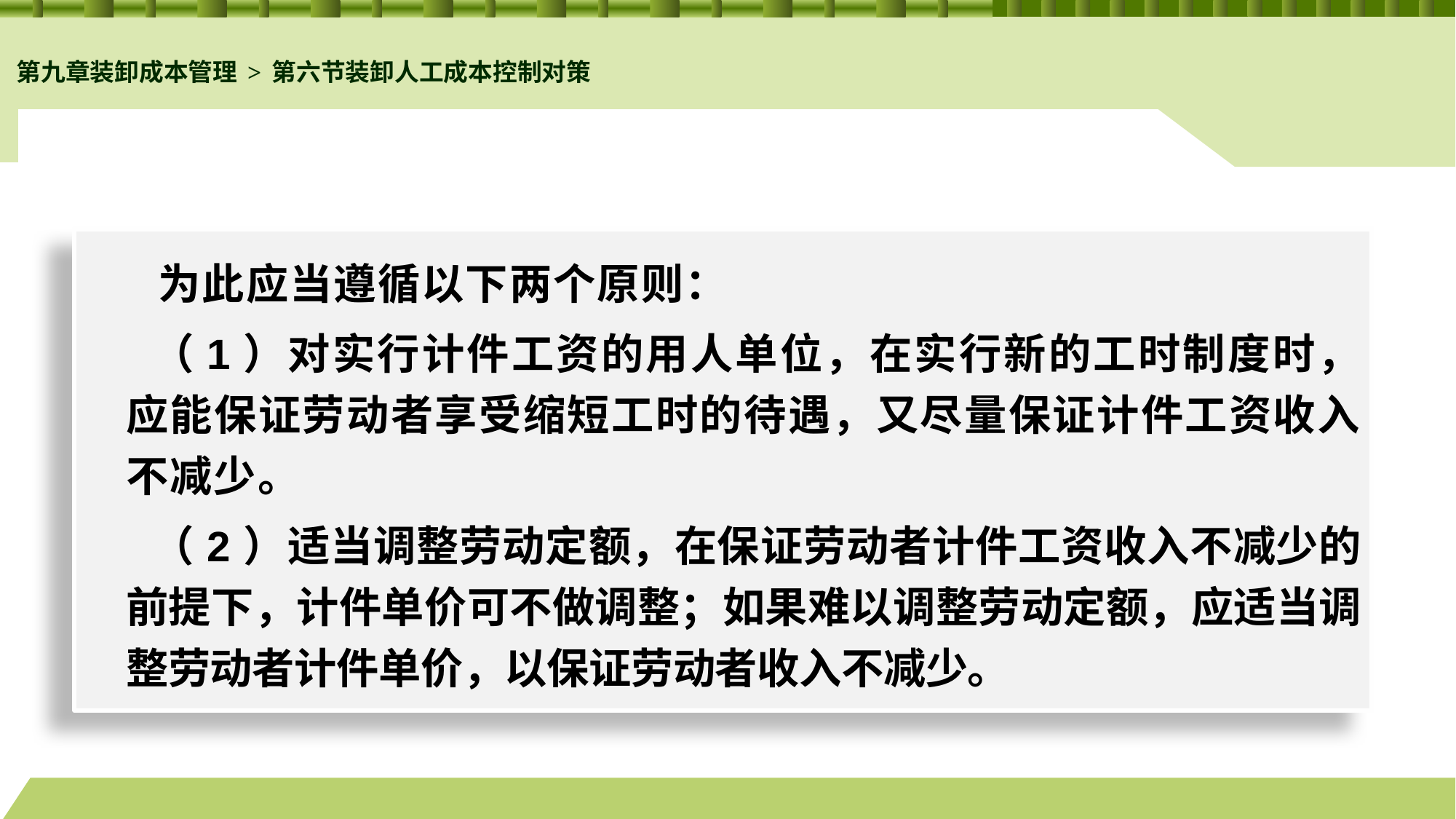

第九章装卸成本管理>第六节装卸人工成本控制对策
#
为此应当遵循以下两个原则：
（1）对实行计件工资的用人单位，在实行新的工时制度时，应能保证劳动者享受缩短工时的待遇，又尽量保证计件工资收入不减少。
（2）适当调整劳动定额，在保证劳动者计件工资收入不减少的前提下，计件单价可不做调整；如果难以调整劳动定额，应适当调整劳动者计件单价，以保证劳动者收入不减少。